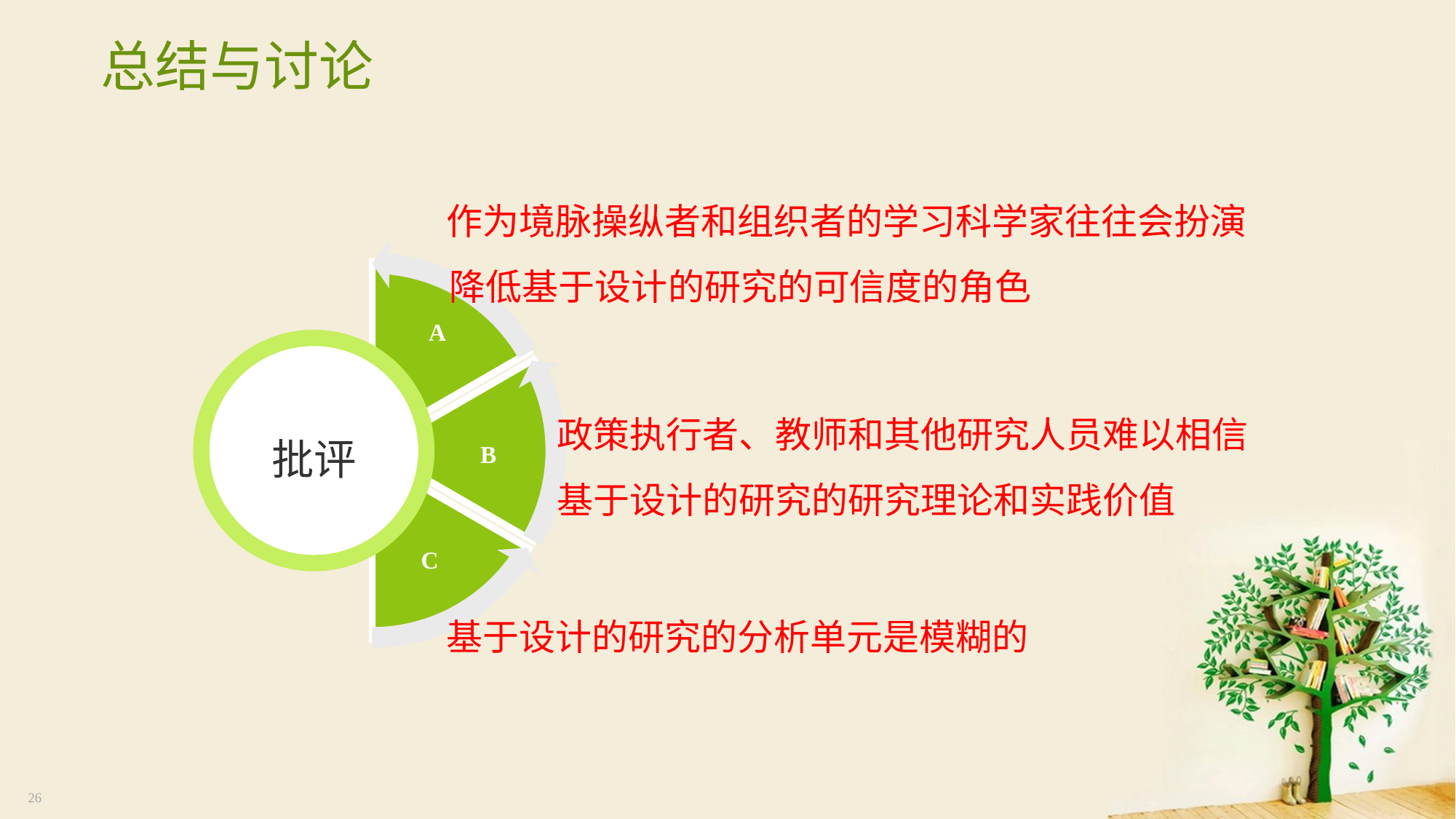

# 总结与讨论
作为境脉操纵者和组织者的学习科学家往往会扮演降低基于设计的研究的可信度的角色

A
批评
政策执行者、教师和其他研究人员难以相信基于设计的研究的研究理论和实践价值
B
C
基于设计的研究的分析单元是模糊的
26